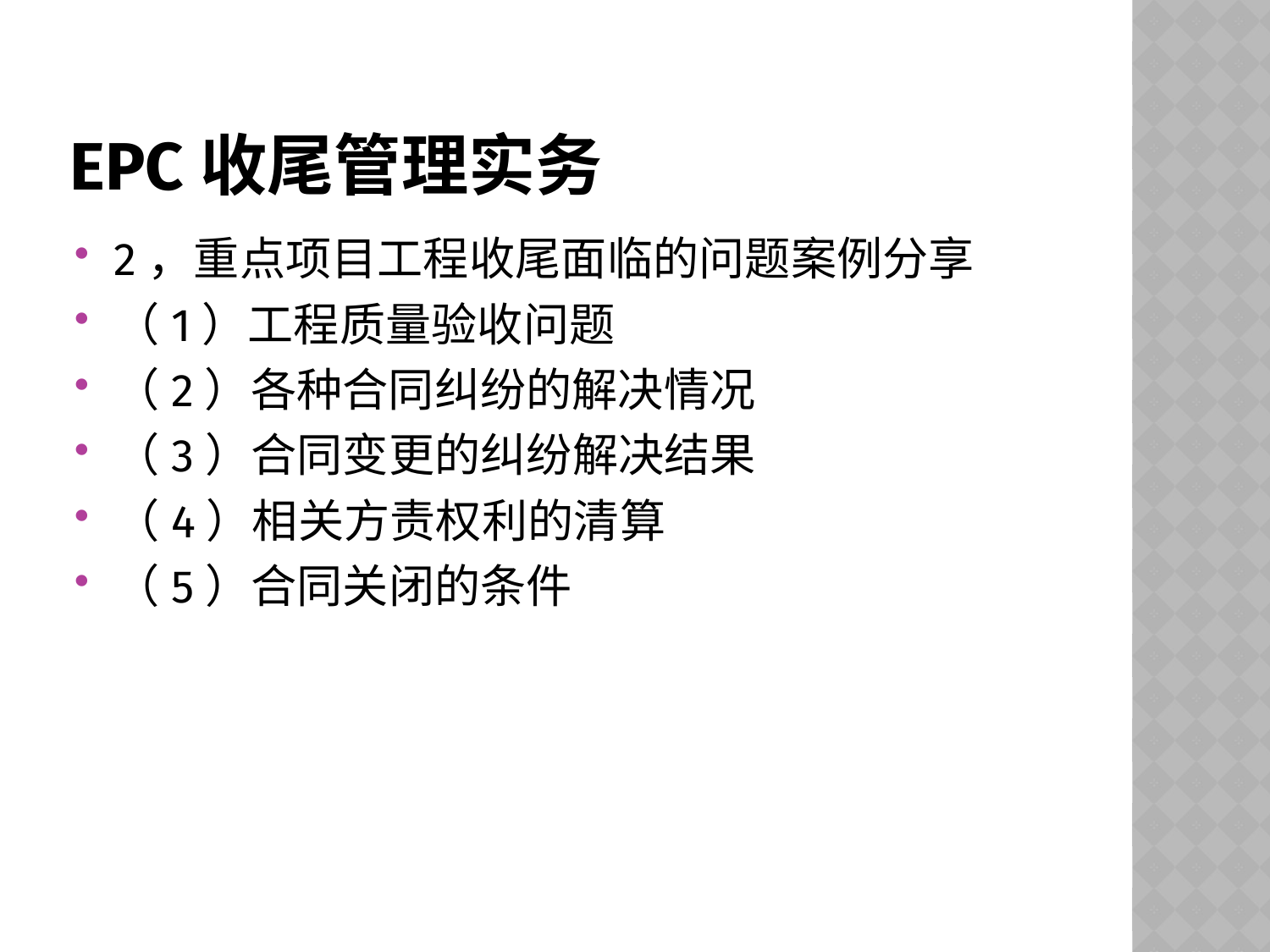

# EPC收尾管理实务
2，重点项目工程收尾面临的问题案例分享
（1）工程质量验收问题
（2）各种合同纠纷的解决情况
（3）合同变更的纠纷解决结果
（4）相关方责权利的清算
（5）合同关闭的条件